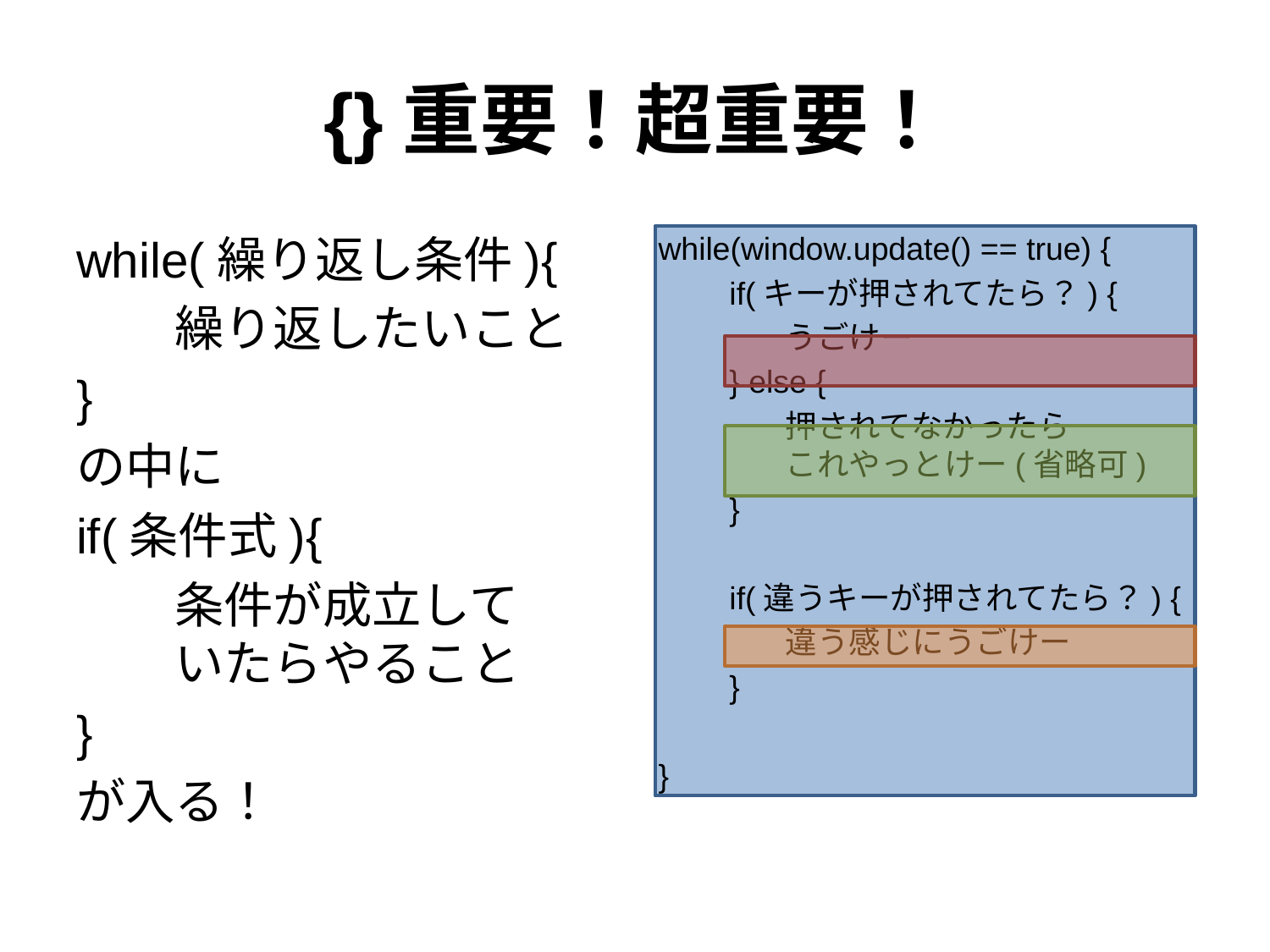

# {}重要！超重要！
while(繰り返し条件){
　　繰り返したいこと
}
の中に
if(条件式){
　　条件が成立して
　　いたらやること
}
が入る！
while(window.update() == true) {
　　if(キーが押されてたら？) {
　　　　うごけー
　　} else {
　　　　押されてなかったら
　　　　これやっとけー(省略可)
　　}

　　if(違うキーが押されてたら？) {
　　　　違う感じにうごけー
　　}

}